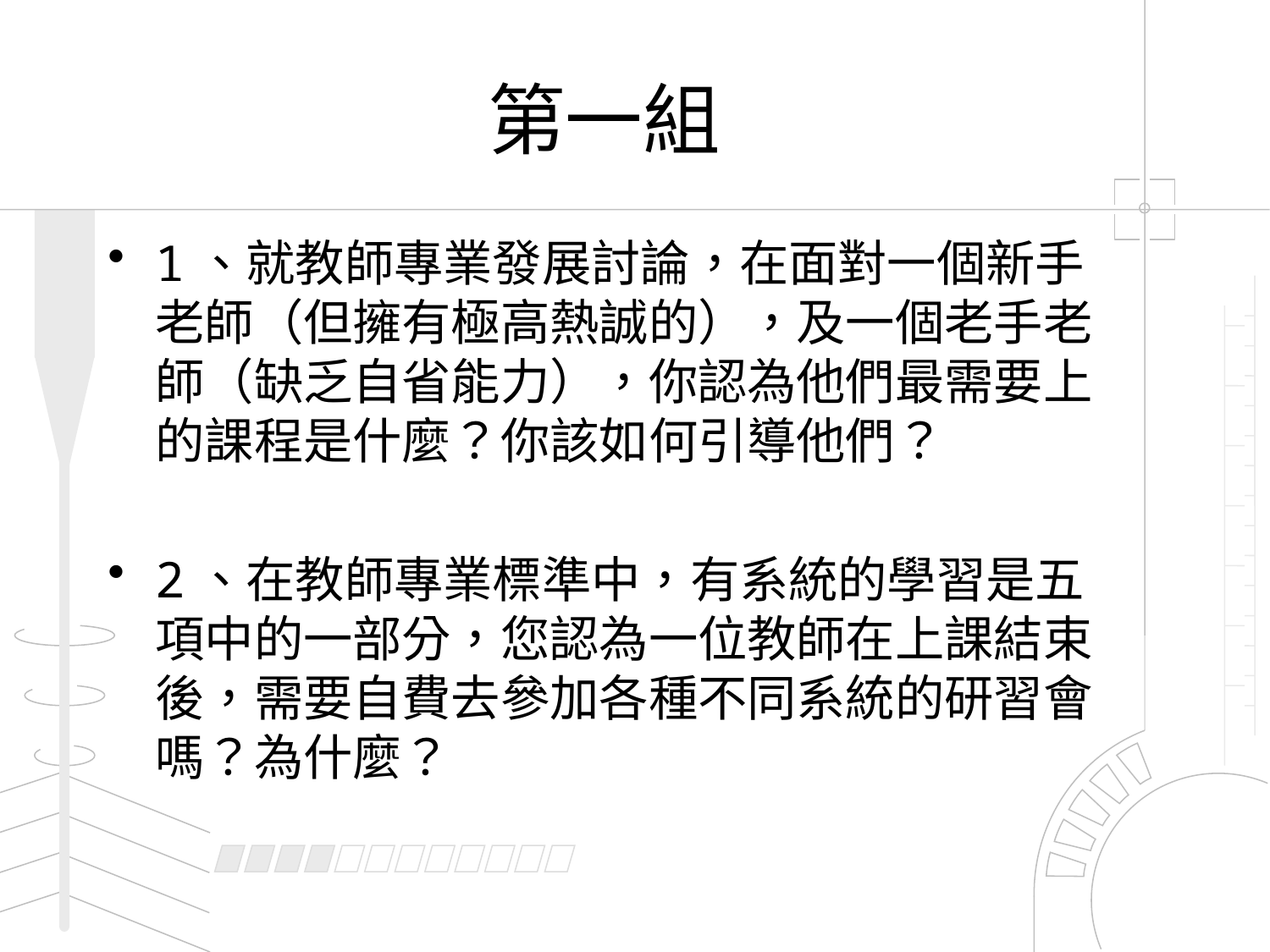

# 第一組
1、就教師專業發展討論，在面對一個新手老師（但擁有極高熱誠的），及一個老手老師（缺乏自省能力），你認為他們最需要上的課程是什麼？你該如何引導他們？

2、在教師專業標準中，有系統的學習是五項中的一部分，您認為一位教師在上課結束後，需要自費去參加各種不同系統的研習會嗎？為什麼？